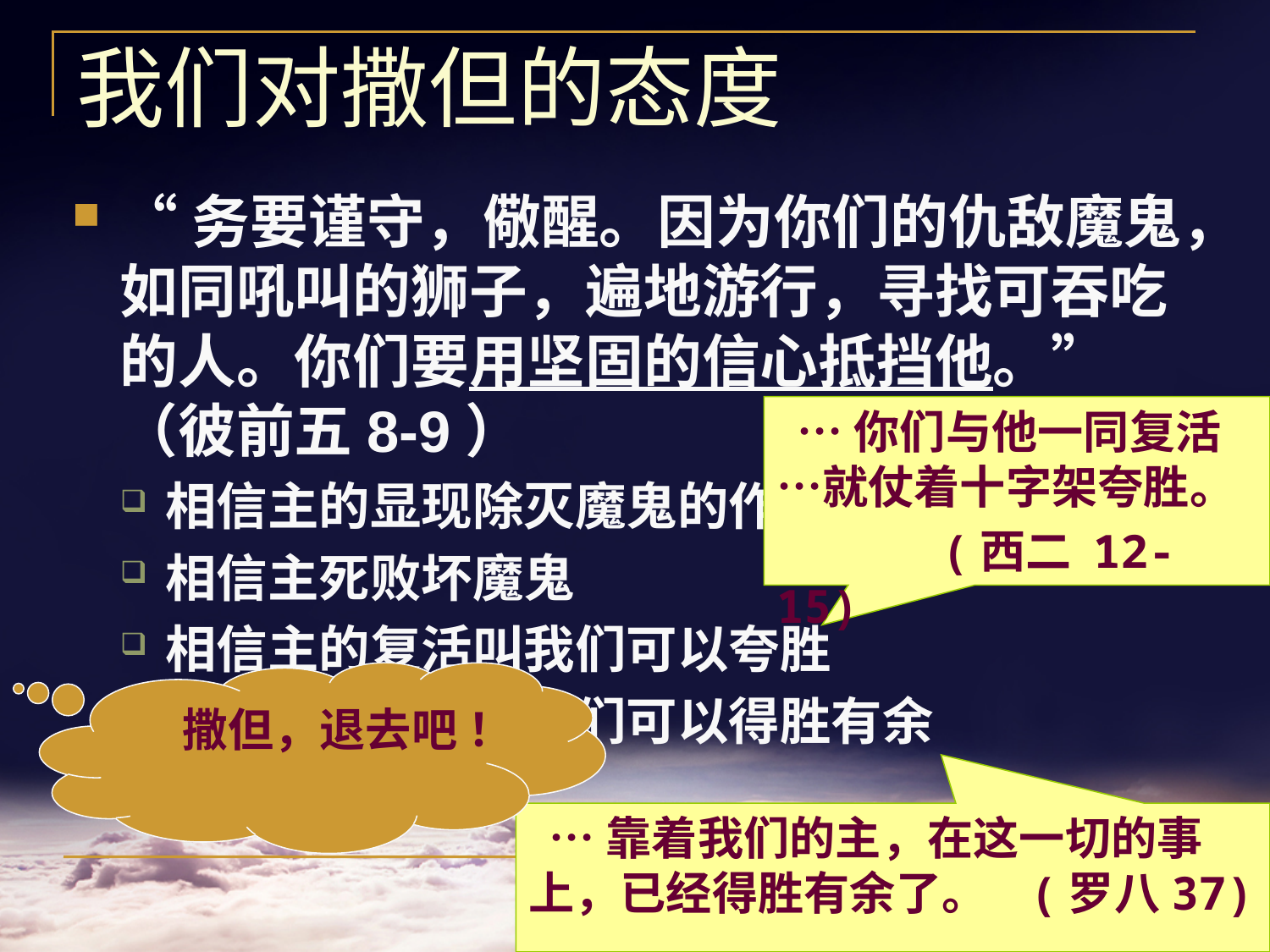

# 我们对撒但的态度
“务要谨守，儆醒。因为你们的仇敌魔鬼，如同吼叫的狮子，遍地游行，寻找可吞吃的人。你们要用坚固的信心抵挡他。”（彼前五8-9）
相信主的显现除灭魔鬼的作为
相信主死败坏魔鬼
相信主的复活叫我们可以夸胜
相信主的升天叫我们可以得胜有余
  …你们与他一同复活…就仗着十字架夸胜。
      (西二 12-15)
   撒但，退去吧 ！
  …靠着我们的主，在这一切的事上，已经得胜有余了。   (罗八37)